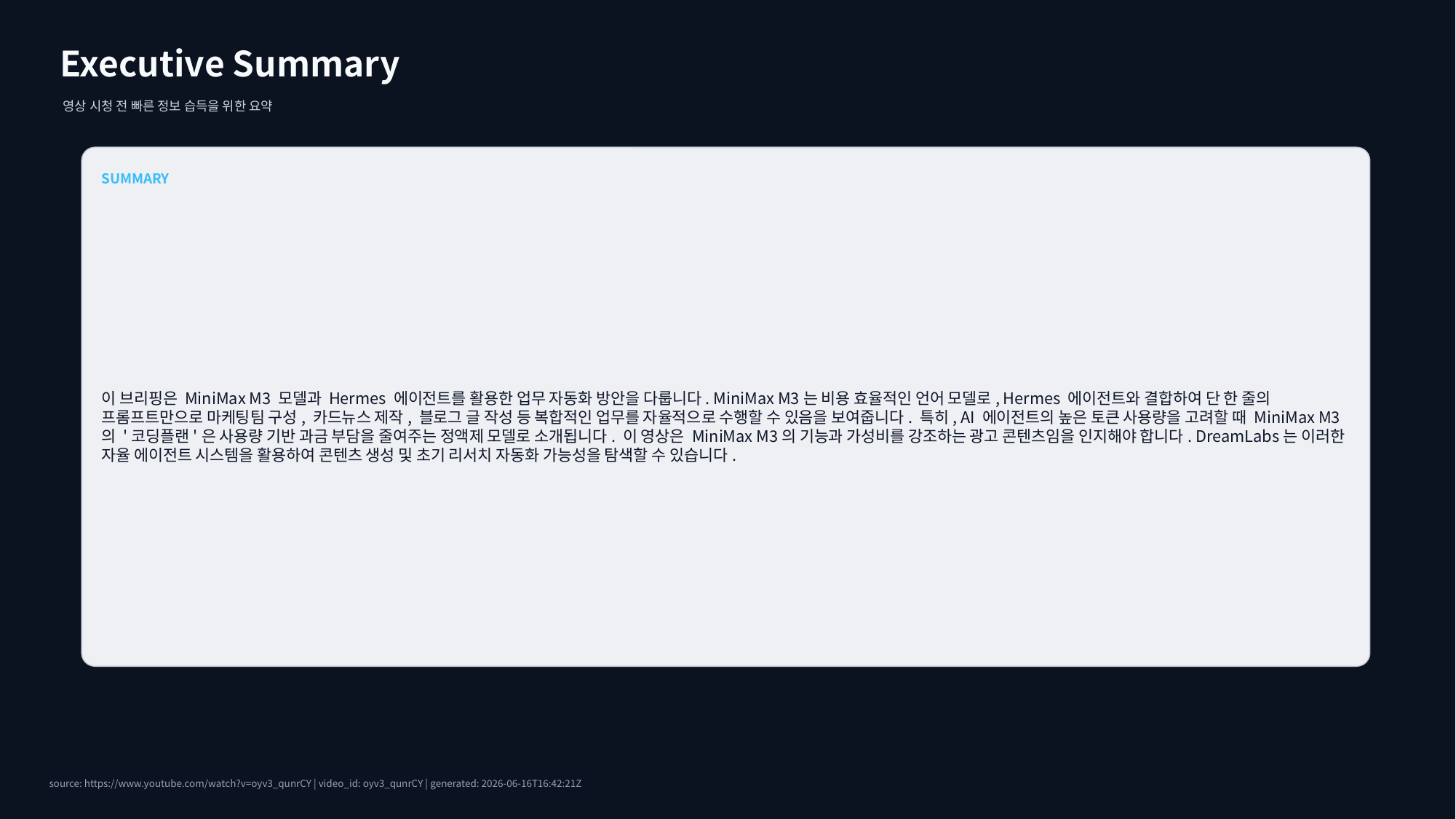

Executive Summary
영상 시청 전 빠른 정보 습득을 위한 요약

SUMMARY
이 브리핑은 MiniMax M3 모델과 Hermes 에이전트를 활용한 업무 자동화 방안을 다룹니다. MiniMax M3는 비용 효율적인 언어 모델로, Hermes 에이전트와 결합하여 단 한 줄의 프롬프트만으로 마케팅팀 구성, 카드뉴스 제작, 블로그 글 작성 등 복합적인 업무를 자율적으로 수행할 수 있음을 보여줍니다. 특히, AI 에이전트의 높은 토큰 사용량을 고려할 때 MiniMax M3의 '코딩플랜'은 사용량 기반 과금 부담을 줄여주는 정액제 모델로 소개됩니다. 이 영상은 MiniMax M3의 기능과 가성비를 강조하는 광고 콘텐츠임을 인지해야 합니다. DreamLabs는 이러한 자율 에이전트 시스템을 활용하여 콘텐츠 생성 및 초기 리서치 자동화 가능성을 탐색할 수 있습니다.
source: https://www.youtube.com/watch?v=oyv3_qunrCY | video_id: oyv3_qunrCY | generated: 2026-06-16T16:42:21Z